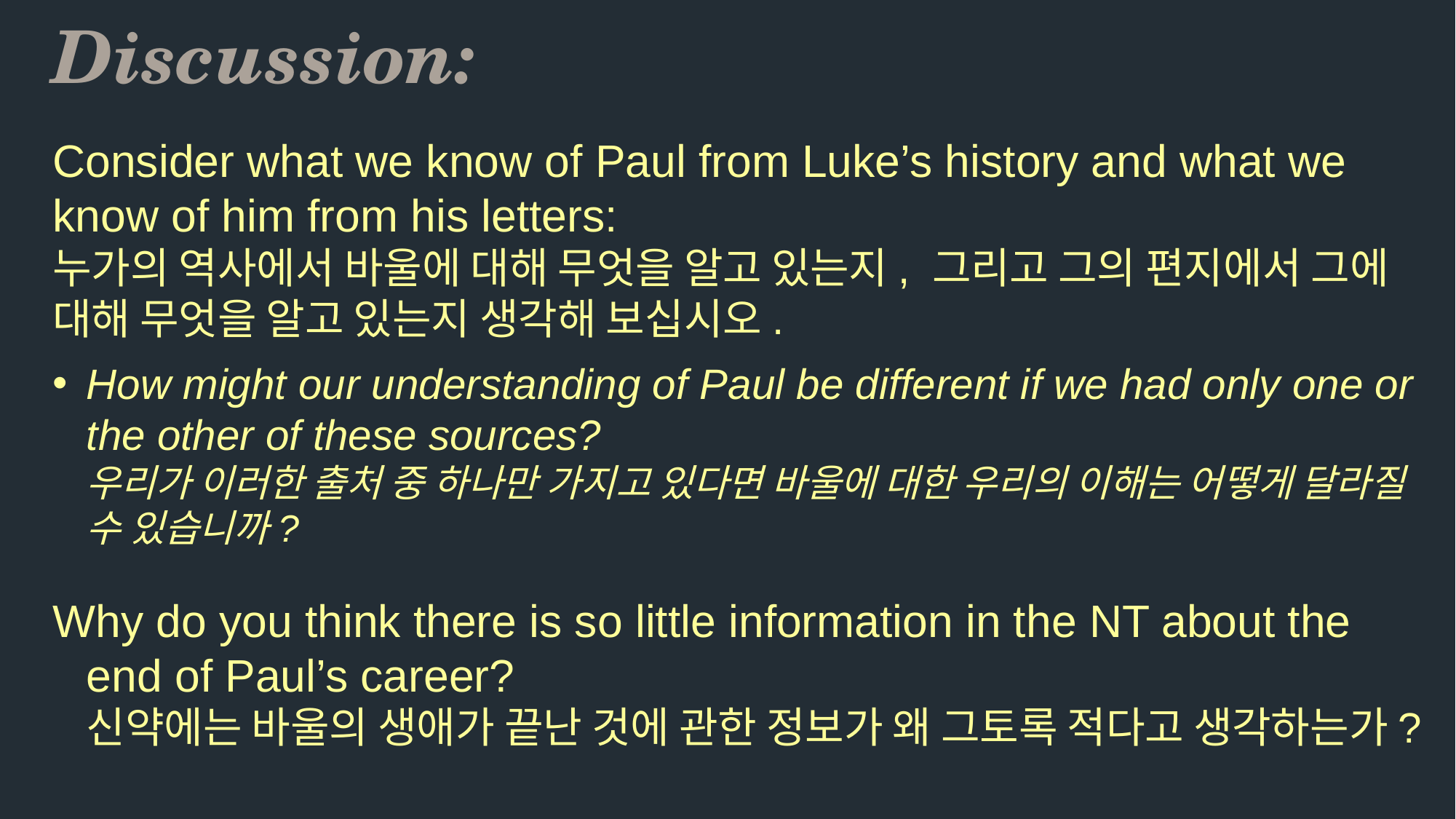

Discussion:
Consider what we know of Paul from Luke’s history and what we know of him from his letters:
누가의 역사에서 바울에 대해 무엇을 알고 있는지, 그리고 그의 편지에서 그에 대해 무엇을 알고 있는지 생각해 보십시오.
How might our understanding of Paul be different if we had only one or the other of these sources?
우리가 이러한 출처 중 하나만 가지고 있다면 바울에 대한 우리의 이해는 어떻게 달라질 수 있습니까?

Why do you think there is so little information in the NT about the end of Paul’s career?
신약에는 바울의 생애가 끝난 것에 관한 정보가 왜 그토록 적다고 생각하는가?